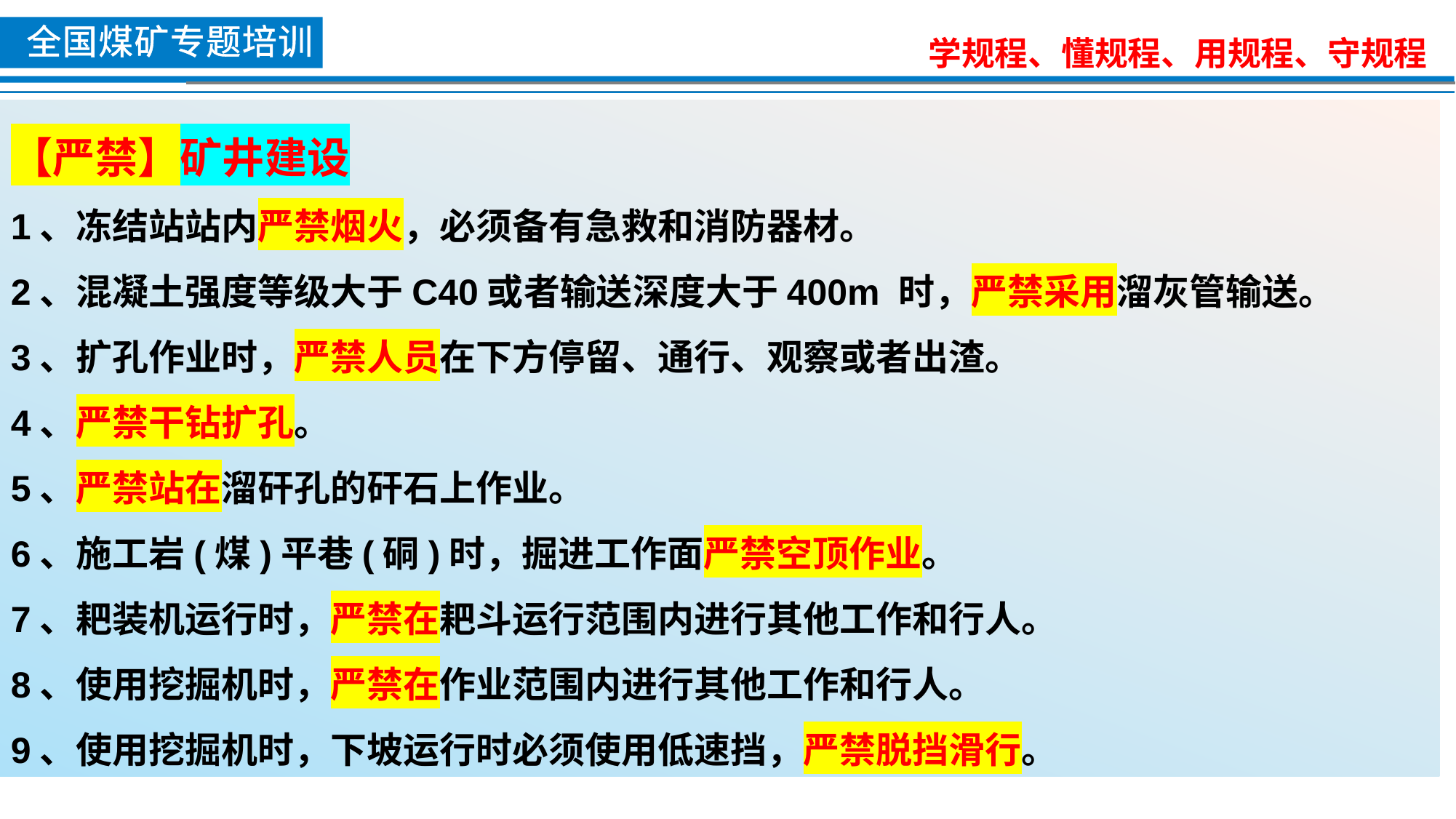

【严禁】矿井建设
1、冻结站站内严禁烟火，必须备有急救和消防器材。
2、混凝土强度等级大于C40或者输送深度大于400m 时，严禁采用溜灰管输送。
3、扩孔作业时，严禁人员在下方停留、通行、观察或者出渣。
4、严禁干钻扩孔。
5、严禁站在溜矸孔的矸石上作业。
6、施工岩(煤)平巷(硐)时，掘进工作面严禁空顶作业。
7、耙装机运行时，严禁在耙斗运行范围内进行其他工作和行人。
8、使用挖掘机时，严禁在作业范围内进行其他工作和行人。
9、使用挖掘机时，下坡运行时必须使用低速挡，严禁脱挡滑行。